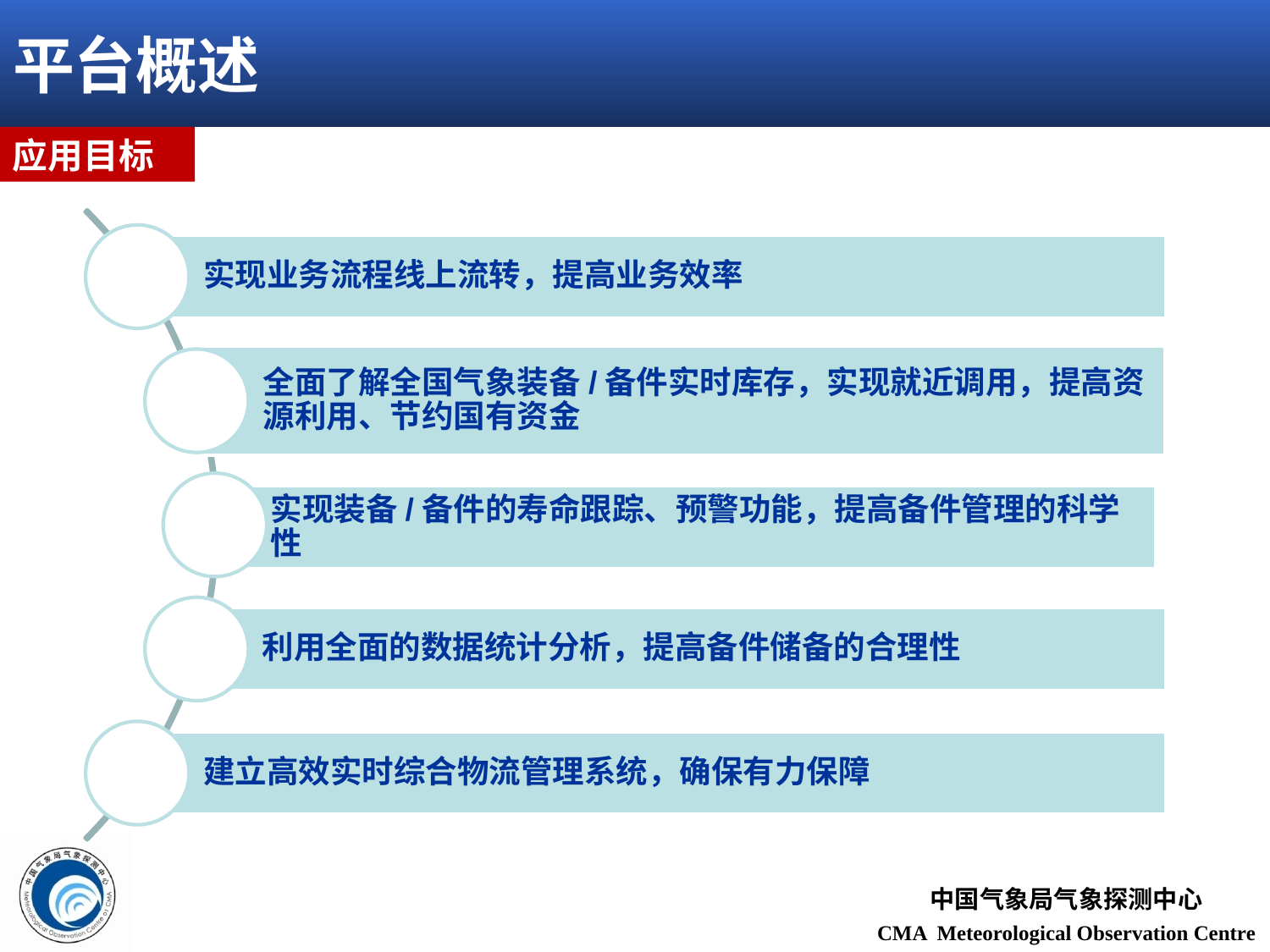

# 平台概述
应用目标
实现业务流程线上流转，提高业务效率
全面了解全国气象装备/备件实时库存，实现就近调用，提高资源利用、节约国有资金
实现装备/备件的寿命跟踪、预警功能，提高备件管理的科学性
利用全面的数据统计分析，提高备件储备的合理性
建立高效实时综合物流管理系统，确保有力保障